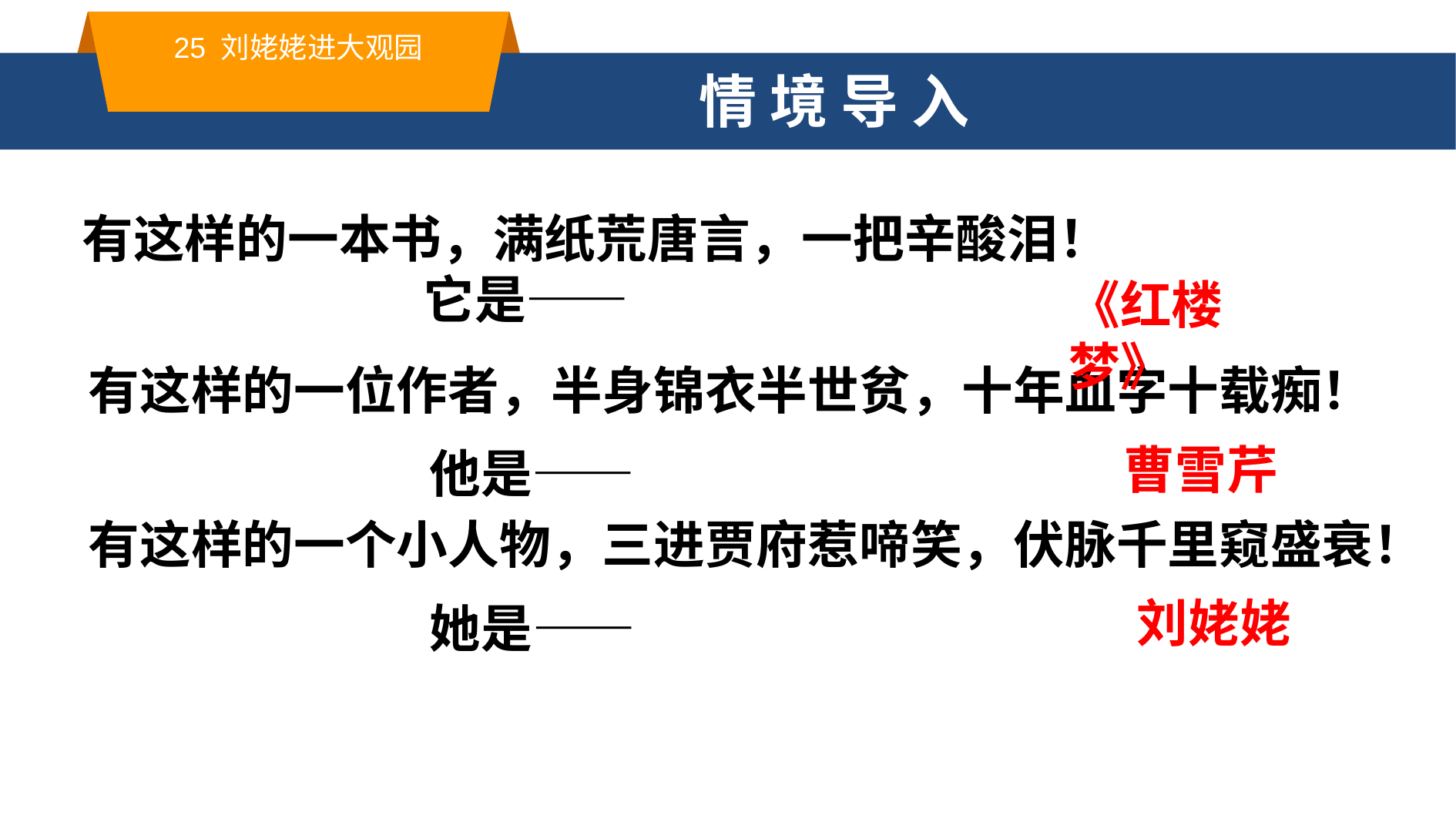

25 刘姥姥进大观园

情 境 导 入
有这样的一本书，满纸荒唐言，一把辛酸泪！
                            它是——
《红楼梦》
有这样的一位作者，半身锦衣半世贫，十年血字十载痴！
                            他是——
曹雪芹
有这样的一个小人物，三进贾府惹啼笑，伏脉千里窥盛衰！
                            她是——
刘姥姥